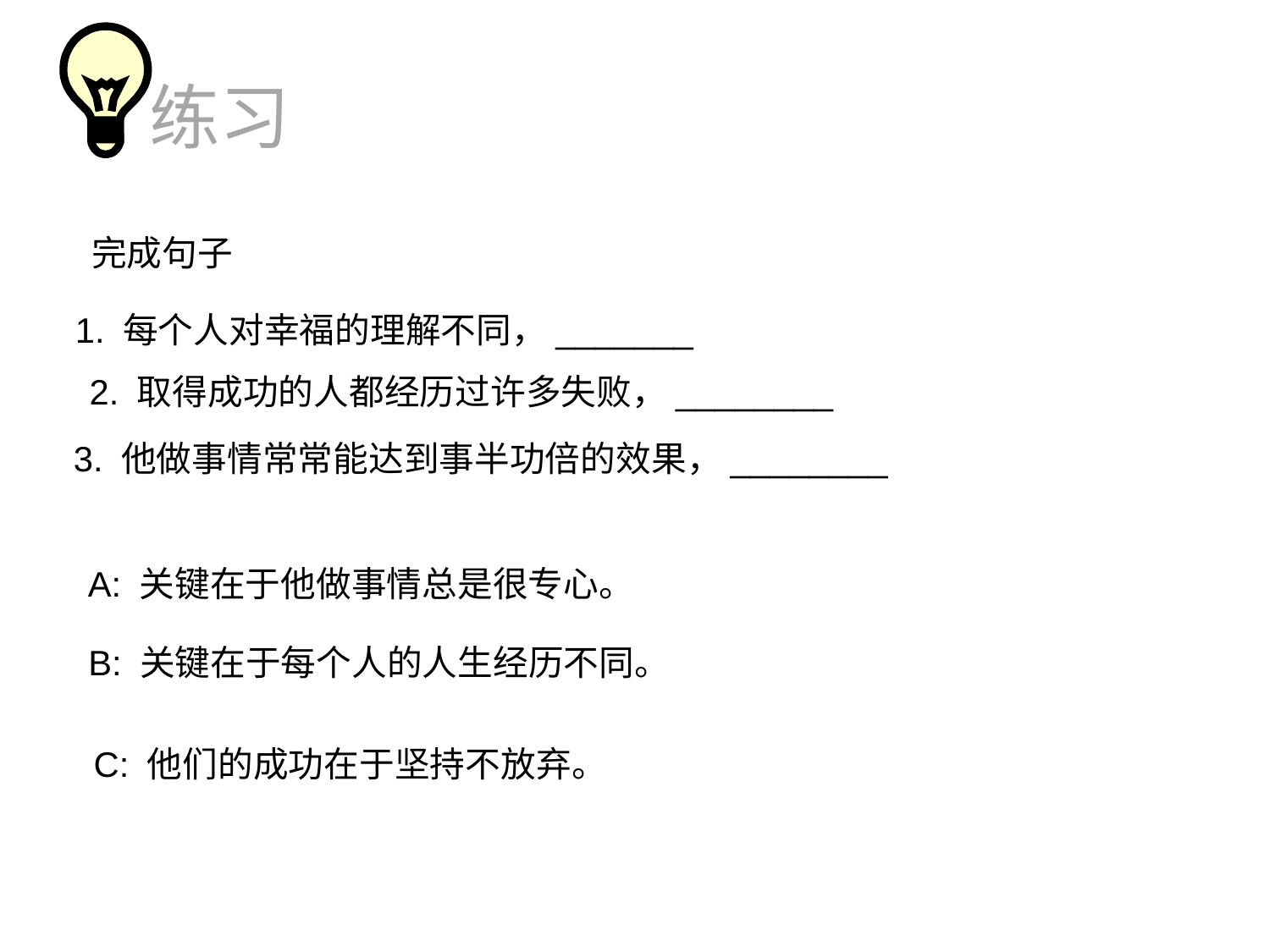

练习
完成句子
1. 每个人对幸福的理解不同，_______
2. 取得成功的人都经历过许多失败，________
3. 他做事情常常能达到事半功倍的效果，________
A: 关键在于他做事情总是很专心。
B: 关键在于每个人的人生经历不同。
C: 他们的成功在于坚持不放弃。